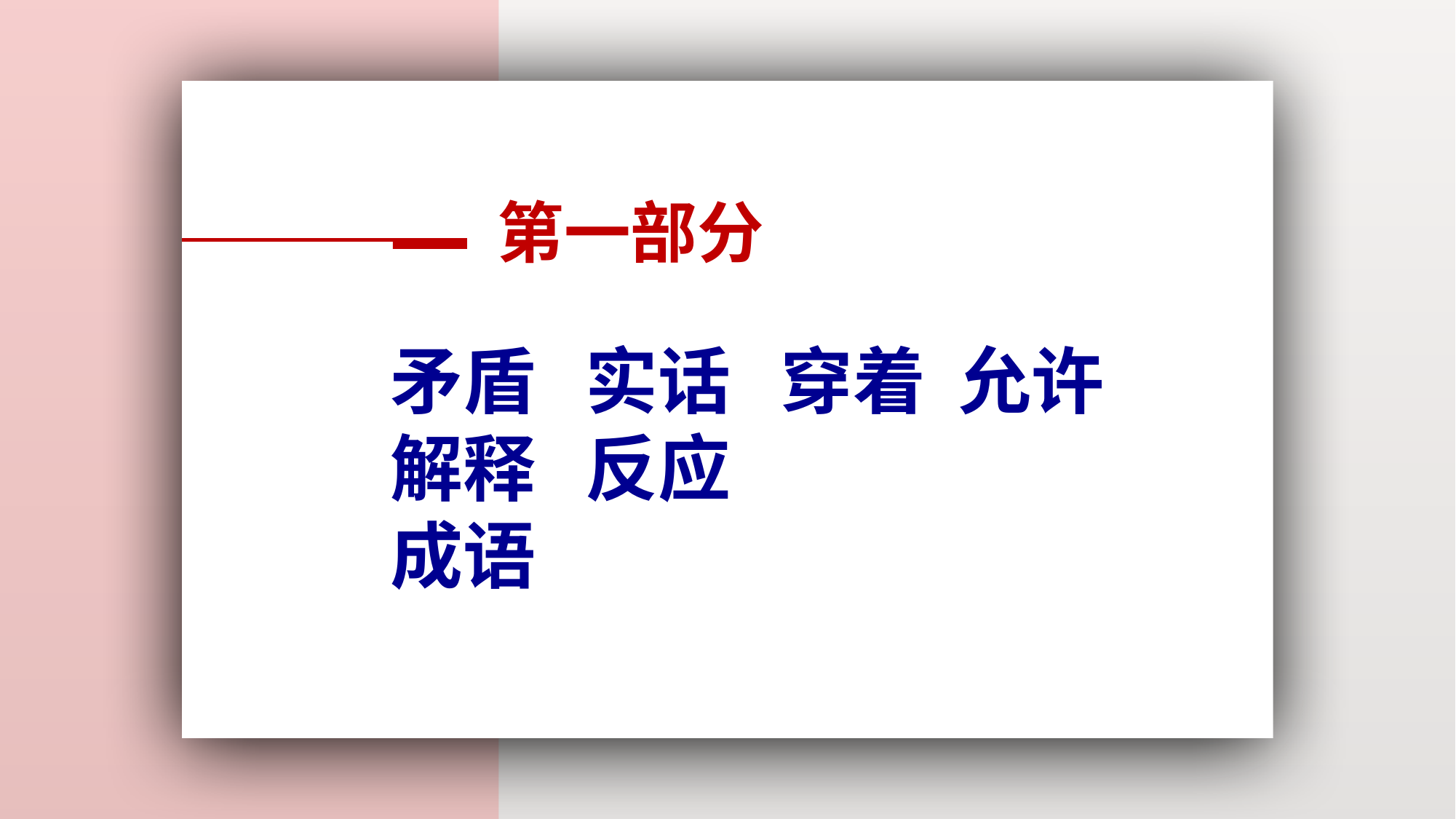

第一部分

矛盾   实话   穿着  允许   解释   反应
成语